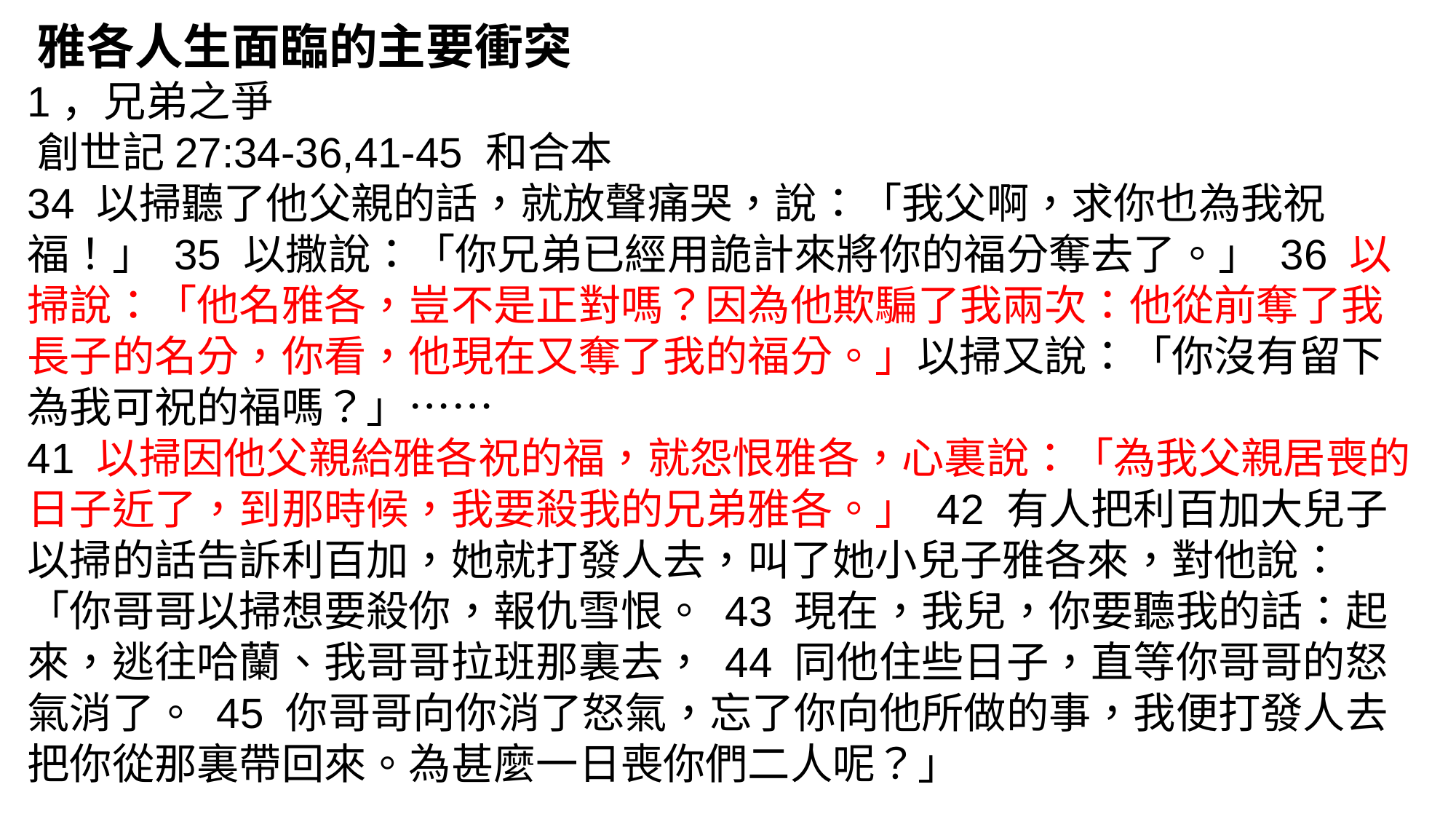

‪‪‪‪雅各人生面臨的主要衝突
1，兄弟之爭
‪‪創世記‬27:34-36,41-45 和合本
34 以掃聽了他父親的話，就放聲痛哭，說：「我父啊，求你也為我祝福！」 35 以撒說：「你兄弟已經用詭計來將你的福分奪去了。」 36 以掃說：「他名雅各，豈不是正對嗎？因為他欺騙了我兩次：他從前奪了我長子的名分，你看，他現在又奪了我的福分。」以掃又說：「你沒有留下為我可祝的福嗎？」……
41 以掃因他父親給雅各祝的福，就怨恨雅各，心裏說：「為我父親居喪的日子近了，到那時候，我要殺我的兄弟雅各。」 42 有人把利百加大兒子以掃的話告訴利百加，她就打發人去，叫了她小兒子雅各來，對他說：「你哥哥以掃想要殺你，報仇雪恨。 43 現在，我兒，你要聽我的話：起來，逃往哈蘭、我哥哥拉班那裏去， 44 同他住些日子，直等你哥哥的怒氣消了。 45 你哥哥向你消了怒氣，忘了你向他所做的事，我便打發人去把你從那裏帶回來。為甚麼一日喪你們二人呢？」